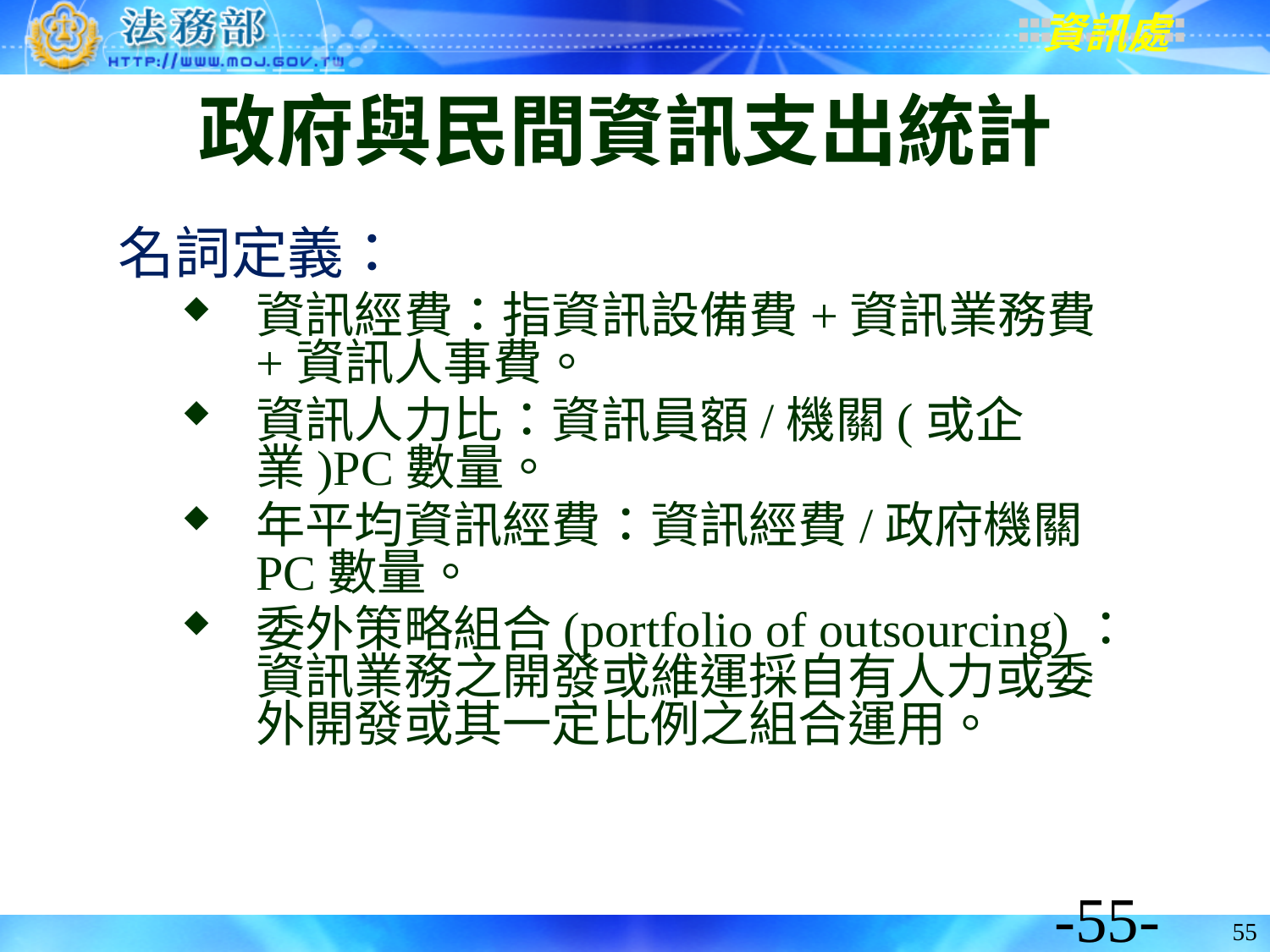

# 政府與民間資訊支出統計
名詞定義：
資訊經費：指資訊設備費+資訊業務費+資訊人事費。
資訊人力比：資訊員額/機關(或企業)PC數量。
年平均資訊經費：資訊經費/政府機關PC數量。
委外策略組合(portfolio of outsourcing)：資訊業務之開發或維運採自有人力或委外開發或其一定比例之組合運用。
-55-